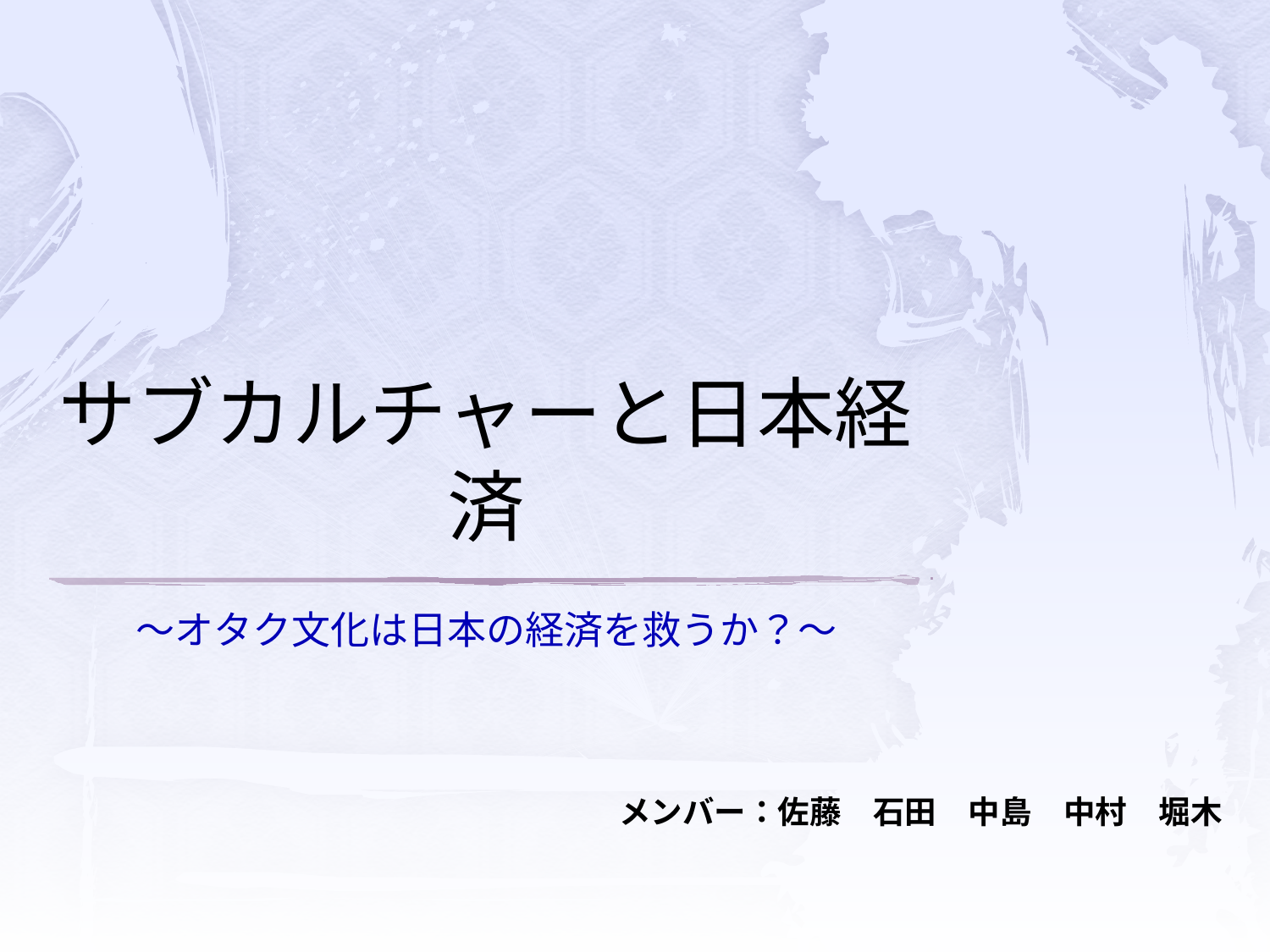

# サブカルチャーと日本経済
～オタク文化は日本の経済を救うか？～
メンバー：佐藤　石田　中島　中村　堀木